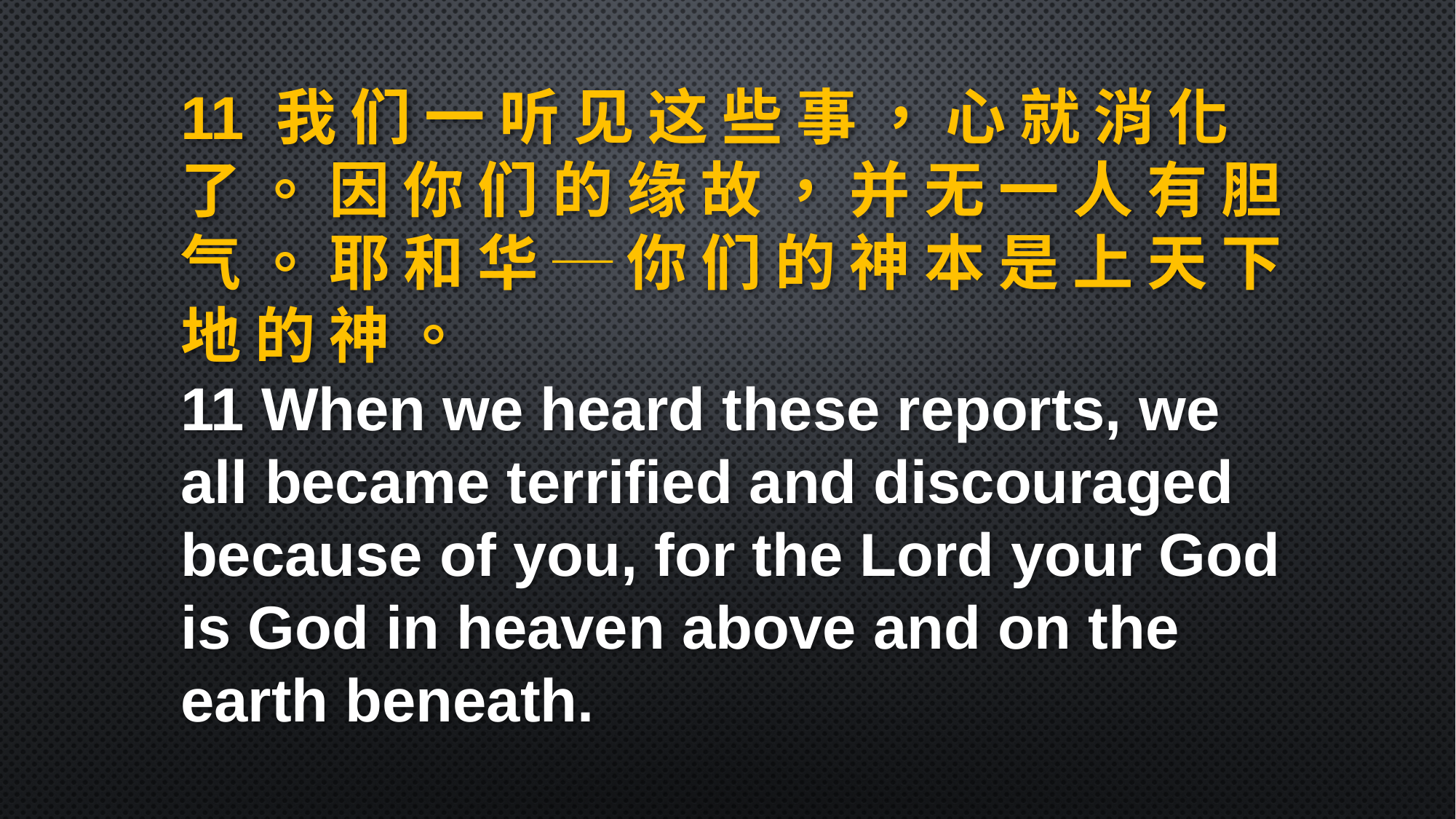

11 我 们 一 听 见 这 些 事 ， 心 就 消 化 了 。 因 你 们 的 缘 故 ， 并 无 一 人 有 胆 气 。 耶 和 华 ─ 你 们 的 神 本 是 上 天 下 地 的 神 。
11 When we heard these reports, we all became terrified and discouraged because of you, for the Lord your God is God in heaven above and on the earth beneath.